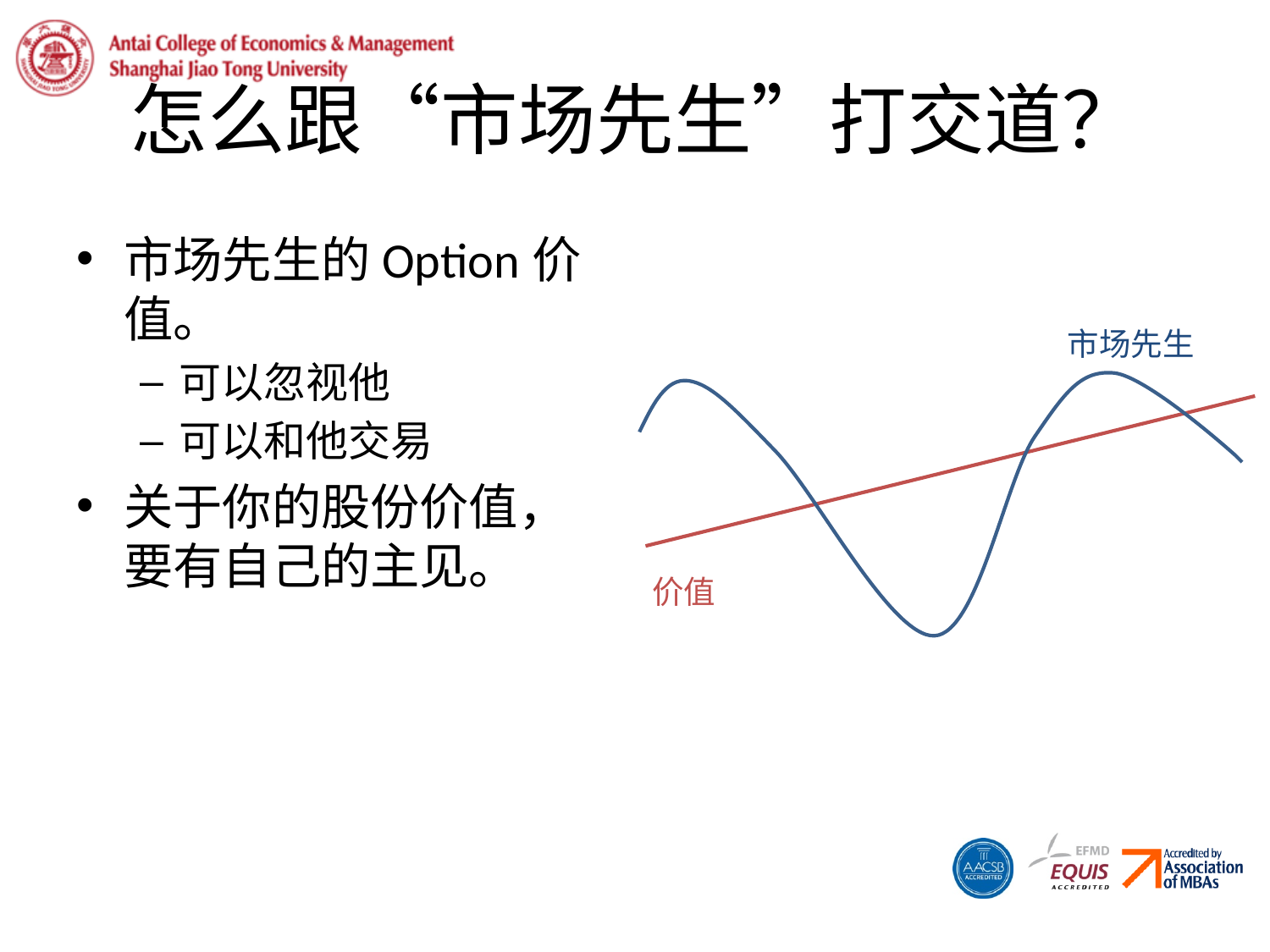

# 怎么跟“市场先生”打交道？
市场先生的Option价值。
可以忽视他
可以和他交易
关于你的股份价值，要有自己的主见。

市场先生

价值